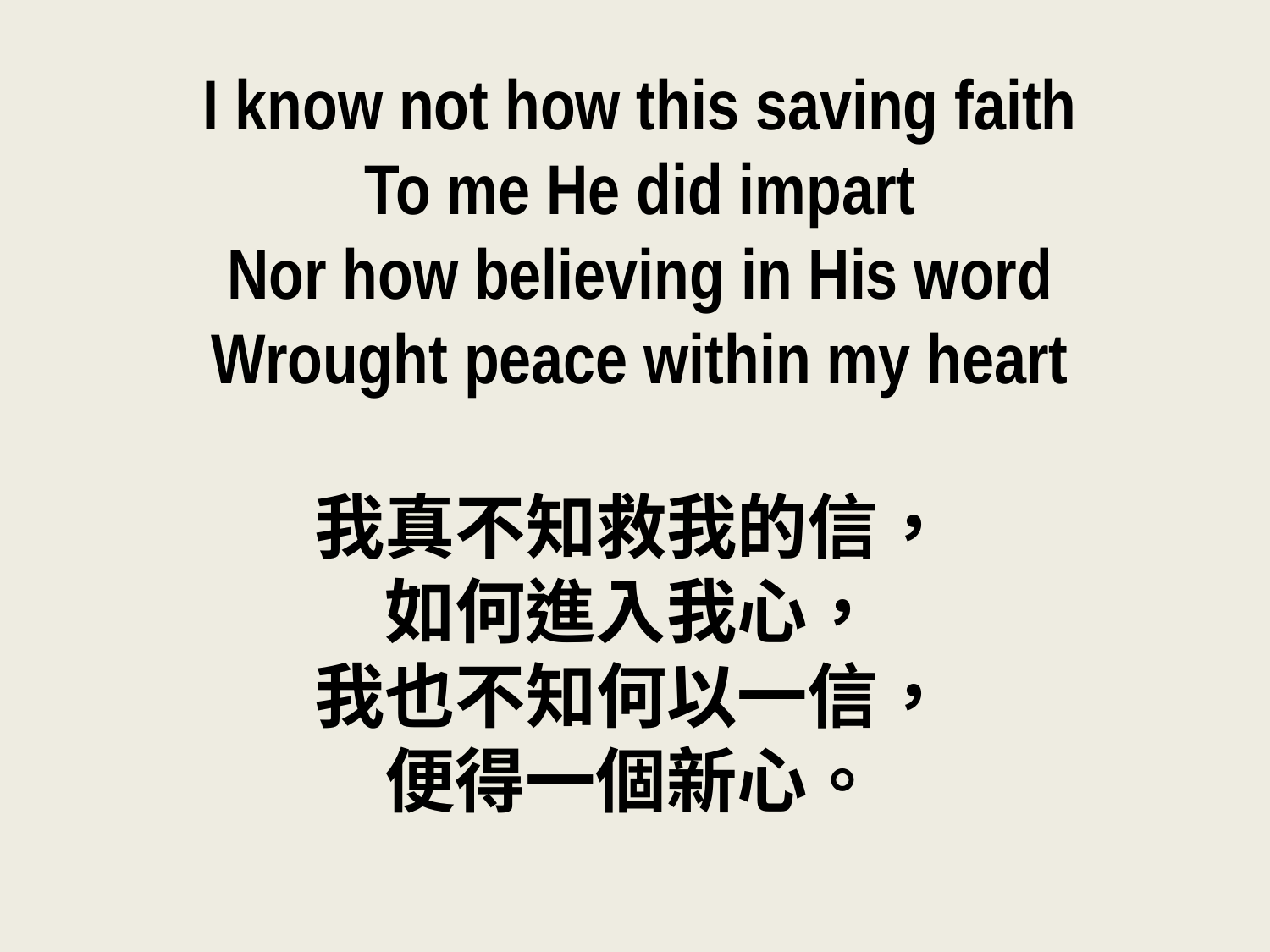

I know not how this saving faith
To me He did impart
Nor how believing in His word
Wrought peace within my heart
我真不知救我的信，
如何進入我心，
我也不知何以一信，
便得一個新心。